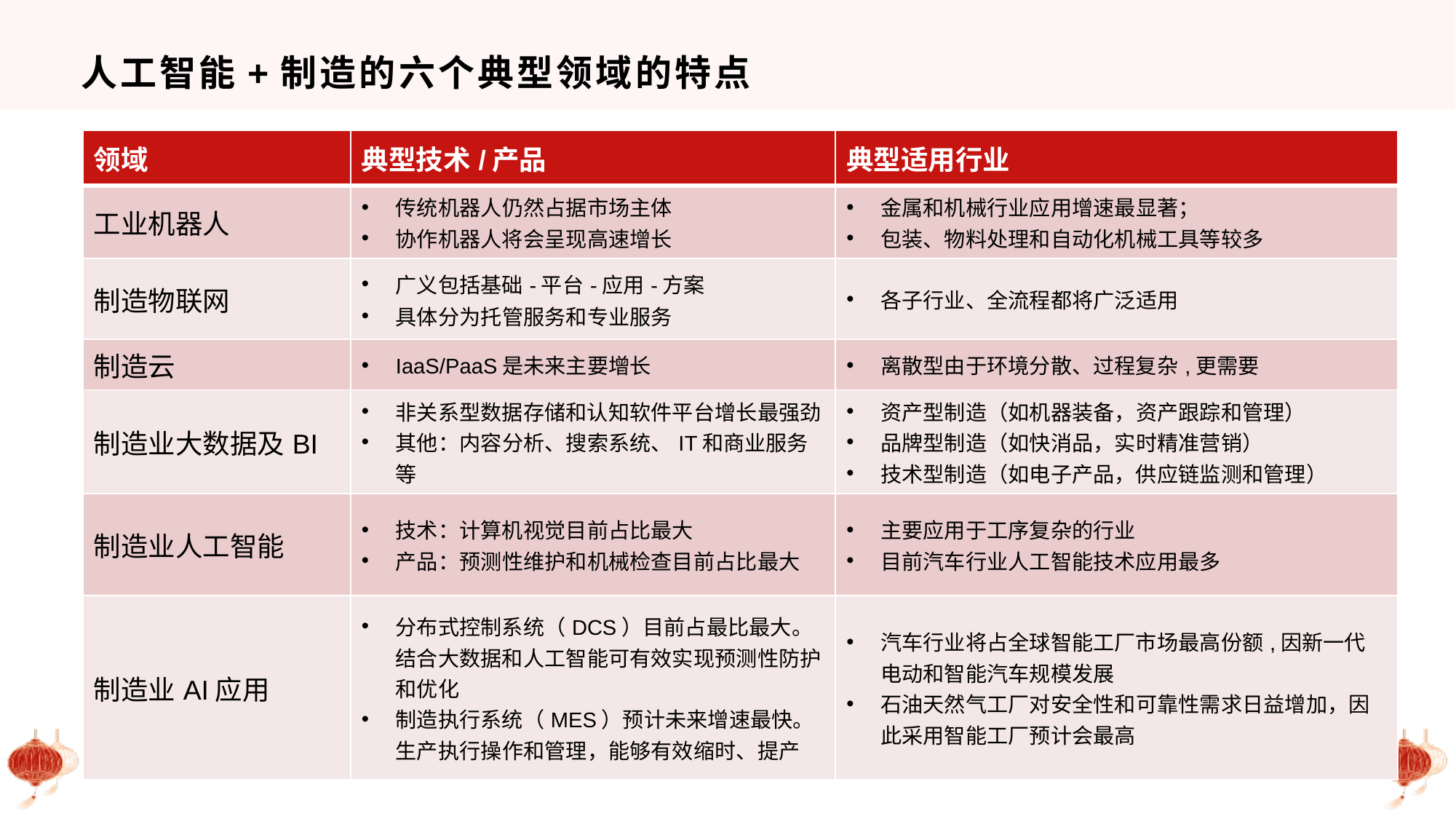

# 人工智能+制造的六个典型领域的特点
| 领域 | 典型技术/产品 | 典型适用行业 |
| --- | --- | --- |
| 工业机器人 | 传统机器人仍然占据市场主体 协作机器人将会呈现高速增长 | 金属和机械行业应用增速最显著； 包装、物料处理和自动化机械工具等较多 |
| 制造物联网 | 广义包括基础-平台-应用-方案 具体分为托管服务和专业服务 | 各子行业、全流程都将广泛适用 |
| 制造云 | IaaS/PaaS是未来主要增长 | 离散型由于环境分散、过程复杂,更需要 |
| 制造业大数据及BI | 非关系型数据存储和认知软件平台增长最强劲 其他：内容分析、搜索系统、IT和商业服务等 | 资产型制造（如机器装备，资产跟踪和管理） 品牌型制造（如快消品，实时精准营销） 技术型制造（如电子产品，供应链监测和管理） |
| 制造业人工智能 | 技术：计算机视觉目前占比最大 产品：预测性维护和机械检查目前占比最大 | 主要应用于工序复杂的行业 目前汽车行业人工智能技术应用最多 |
| 制造业AI应用 | 分布式控制系统（DCS）目前占最比最大。结合大数据和人工智能可有效实现预测性防护和优化 制造执行系统（MES）预计未来增速最快。生产执行操作和管理，能够有效缩时、提产 | 汽车行业将占全球智能工厂市场最高份额,因新一代电动和智能汽车规模发展 石油天然气工厂对安全性和可靠性需求日益增加，因此采用智能工厂预计会最高 |